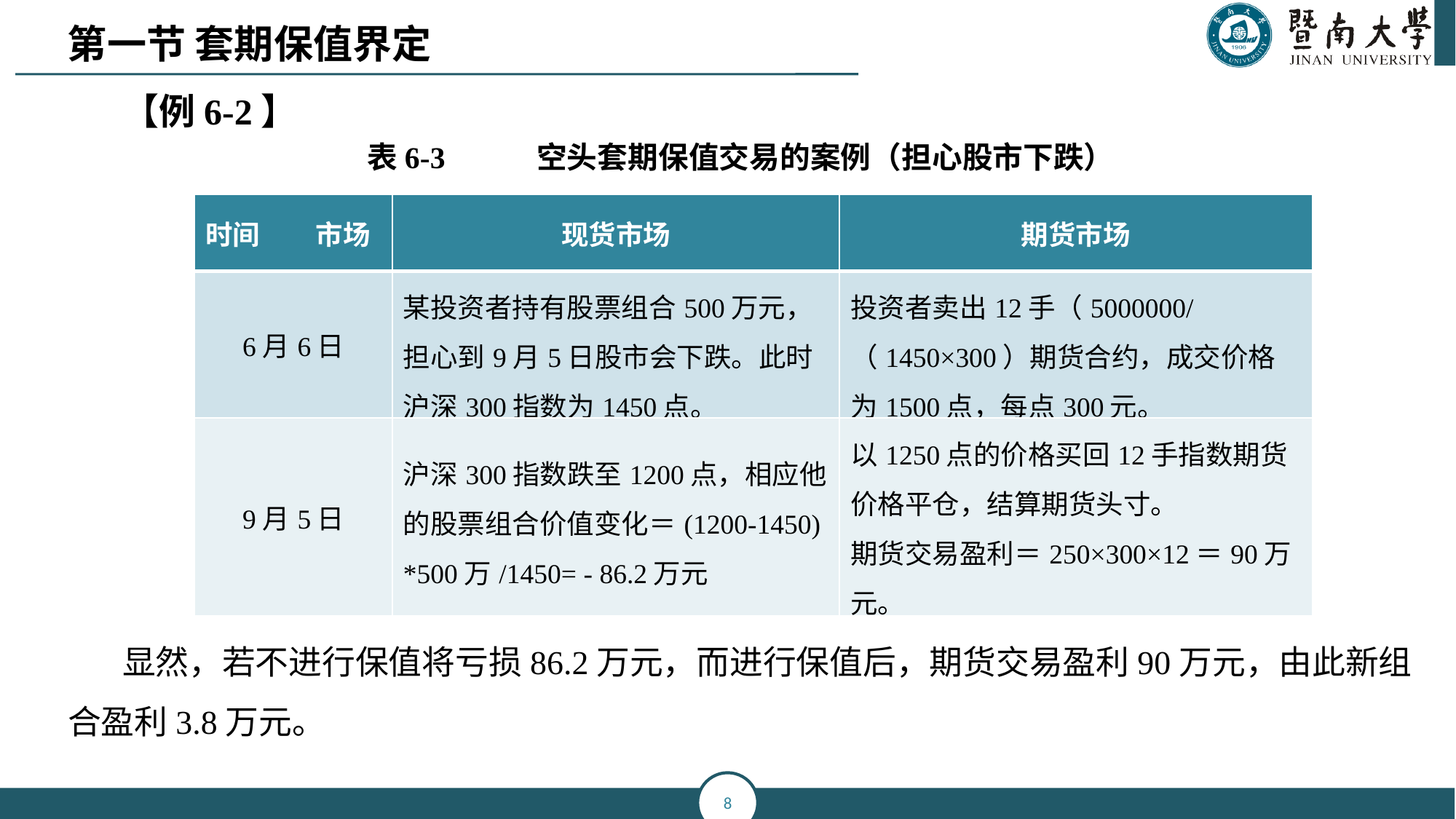

第一节 套期保值界定
【例6-2】
表6-3           空头套期保值交易的案例（担心股市下跌）

显然，若不进行保值将亏损86.2万元，而进行保值后，期货交易盈利90万元，由此新组合盈利3.8万元。
| 时间 市场 | 现货市场 | 期货市场 |
| --- | --- | --- |
| 6月6日 | 某投资者持有股票组合500万元，担心到9月5日股市会下跌。此时沪深300指数为1450点。 | 投资者卖出12手（5000000/（1450×300）期货合约，成交价格为1500点，每点300元。 |
| 9月5日 | 沪深300指数跌至1200点，相应他的股票组合价值变化＝(1200-1450) \*500万/1450= - 86.2万元 | 以1250点的价格买回12手指数期货价格平仓，结算期货头寸。 期货交易盈利＝250×300×12＝90万元。 |